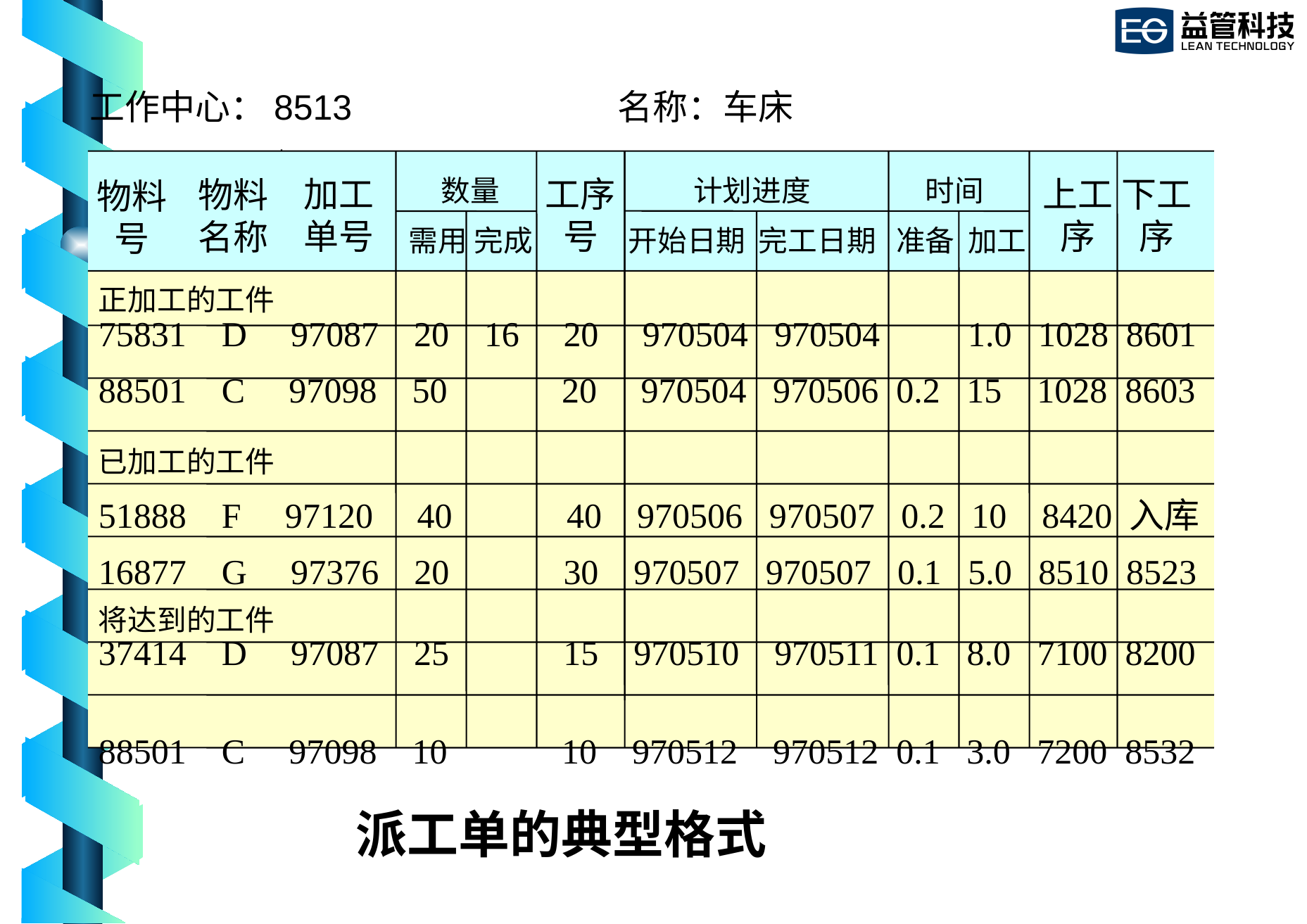

工作中心：8513			名称：车床

数量
需用  完成
数量
需用 完成
时间
 准备  加工
计划进度
开始日期  完工日期
加工单号
工序号
上工序
下工序
物料名称
物料号

正加工的工件

75831    D     97087    20    16     20     970504   970504          1.0   1028  8601
88501    C     97098    50             20     970504   970506  0.2   15    1028  8603

已加工的工件

51888    F     97120     40             40    970506   970507   0.2   10    8420 入库
16877    G     97376    20             30    970507   970507   0.1   5.0   8510  8523

将达到的工件

37414    D     97087    25             15    970510    970511  0.1   8.0   7100  8200
88501    C     97098    10             10    970512    970512  0.1   3.0   7200  8532

派工单的典型格式